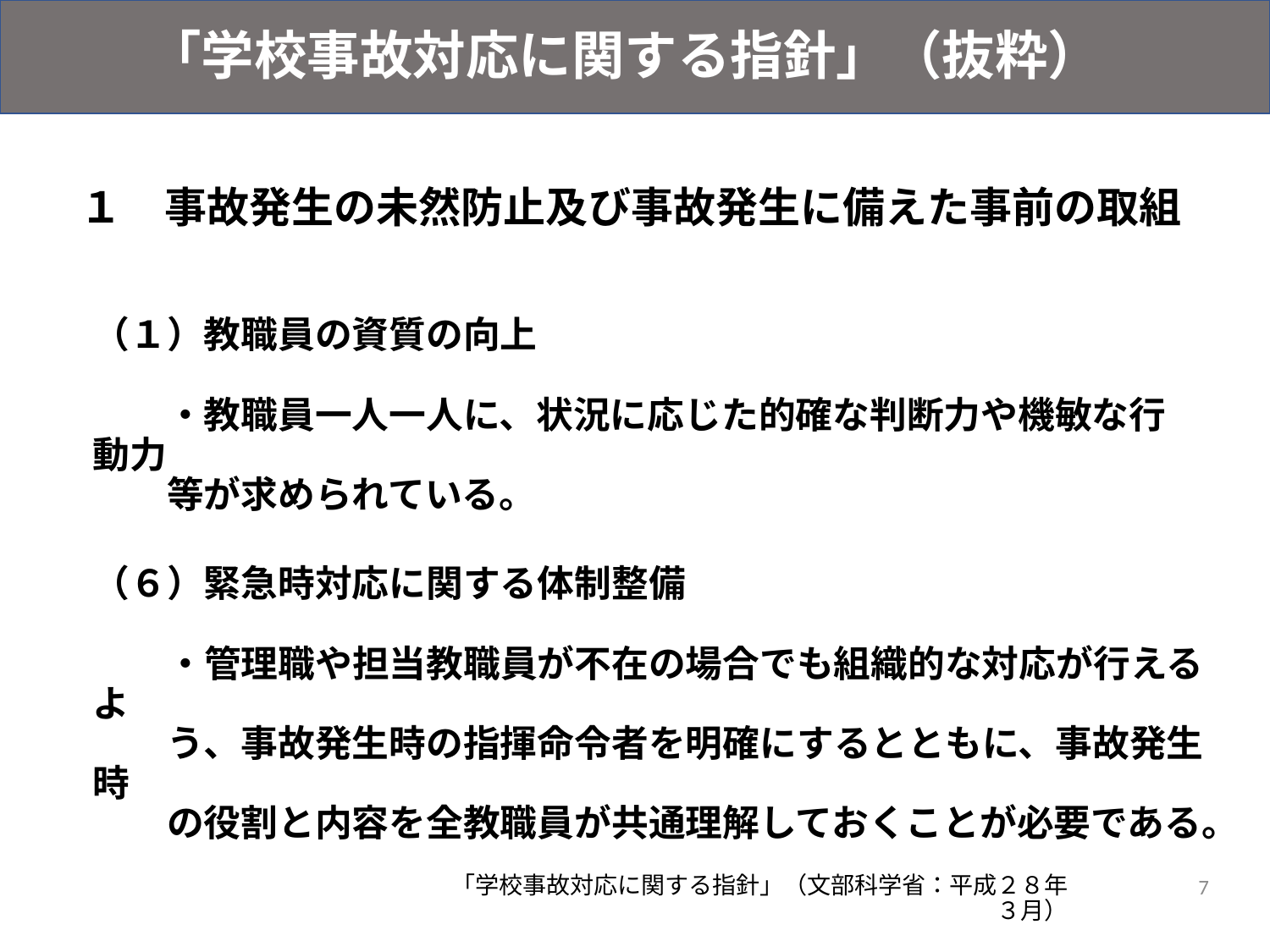

「学校事故対応に関する指針」（抜粋）
１　事故発生の未然防止及び事故発生に備えた事前の取組
（１）教職員の資質の向上

　　・教職員一人一人に、状況に応じた的確な判断力や機敏な行動力
　　等が求められている。

（６）緊急時対応に関する体制整備

　　・管理職や担当教職員が不在の場合でも組織的な対応が行えるよ
　　う、事故発生時の指揮命令者を明確にするとともに、事故発生時
　　の役割と内容を全教職員が共通理解しておくことが必要である。

7
「学校事故対応に関する指針」（文部科学省：平成２８年３月）